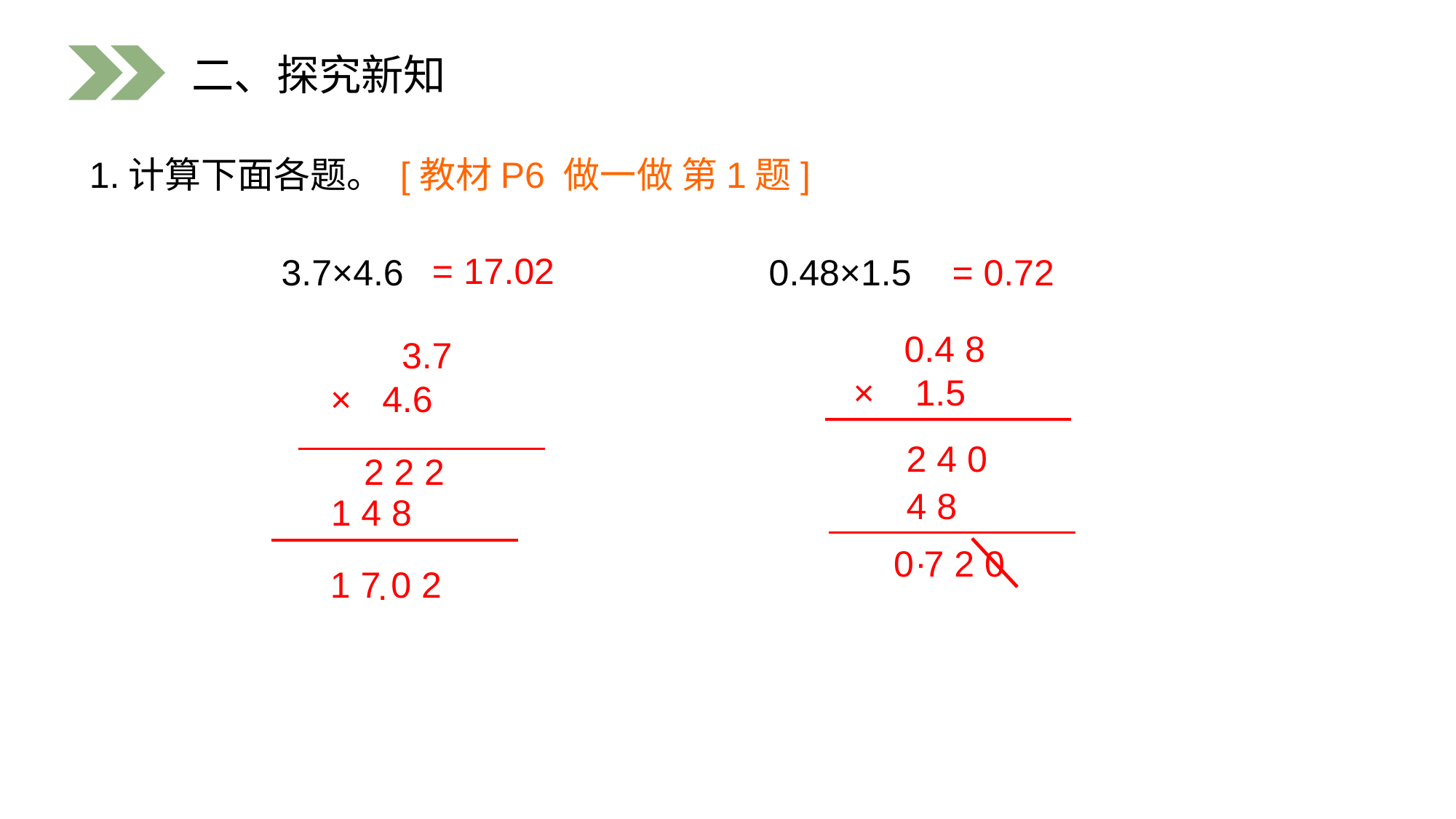

二、探究新知
1.计算下面各题。 [教材P6 做一做 第1题]
= 17.02
3.7×4.6                                    0.48×1.5
= 0.72
     0.4 8
×    1.5
       3.7
×   4.6
2 4 0
2 2 2
4 8
1 4 8
.
0 7 2 0
1 7 0 2
.